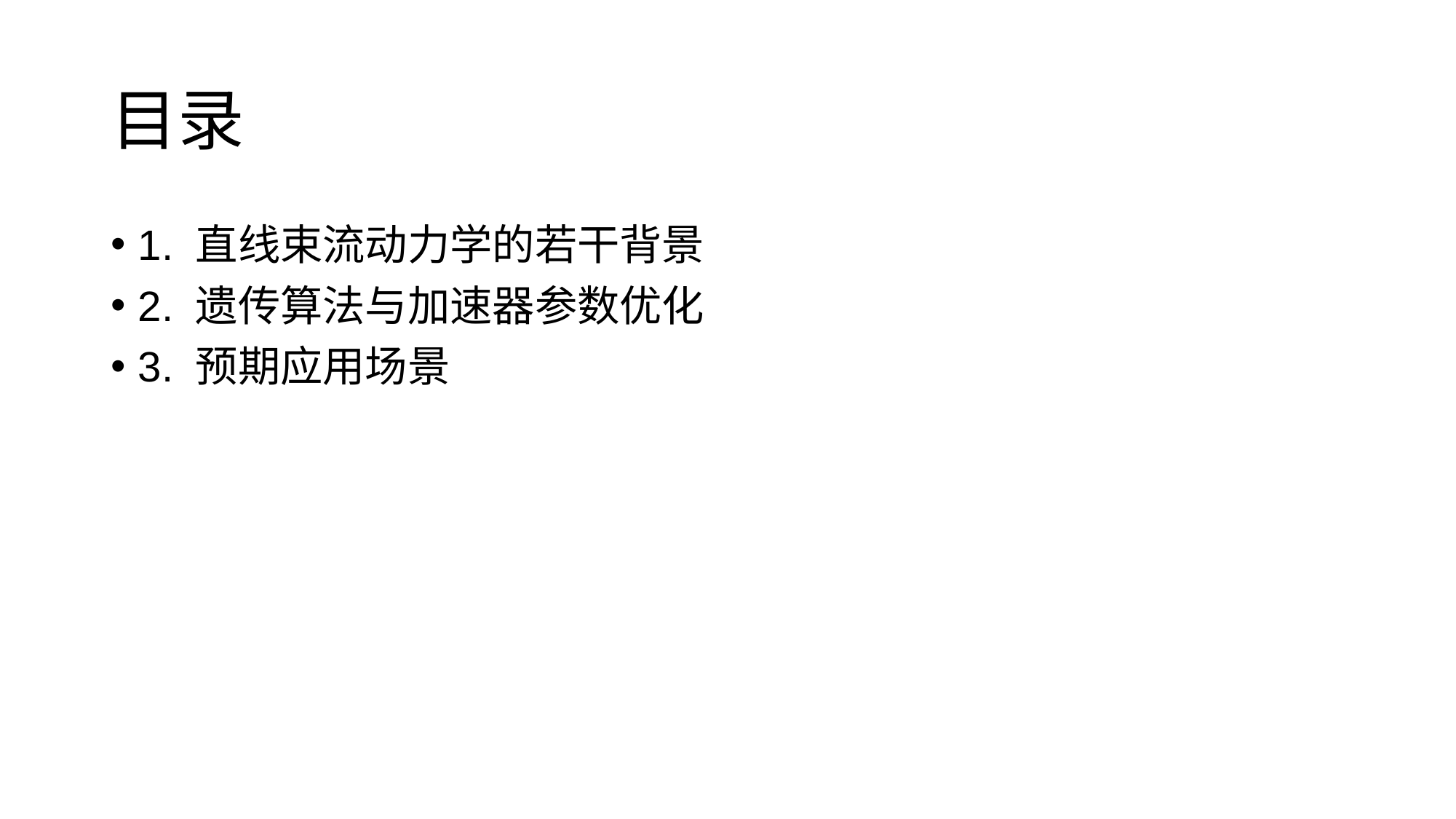

# 目录
1. 直线束流动力学的若干背景
2. 遗传算法与加速器参数优化
3. 预期应用场景